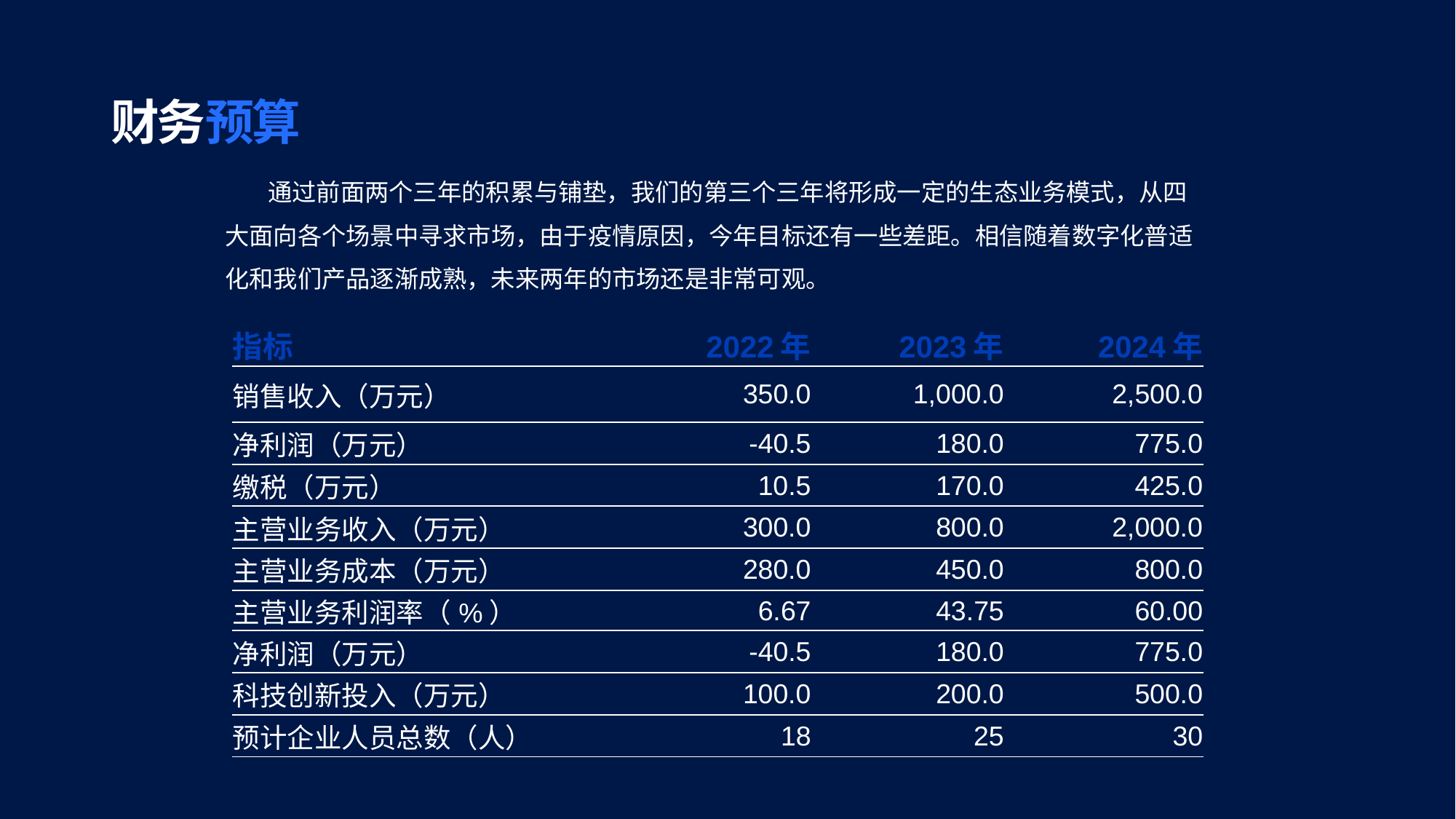

财务预算
通过前面两个三年的积累与铺垫，我们的第三个三年将形成一定的生态业务模式，从四大面向各个场景中寻求市场，由于疫情原因，今年目标还有一些差距。相信随着数字化普适化和我们产品逐渐成熟，未来两年的市场还是非常可观。
| 指标 | 2022年 | 2023年 | 2024年 |
| --- | --- | --- | --- |
| 销售收入（万元） | 350.0 | 1,000.0 | 2,500.0 |
| 净利润（万元） | -40.5 | 180.0 | 775.0 |
| 缴税（万元） | 10.5 | 170.0 | 425.0 |
| 主营业务收入（万元） | 300.0 | 800.0 | 2,000.0 |
| 主营业务成本（万元） | 280.0 | 450.0 | 800.0 |
| 主营业务利润率（%） | 6.67 | 43.75 | 60.00 |
| 净利润（万元） | -40.5 | 180.0 | 775.0 |
| 科技创新投入（万元） | 100.0 | 200.0 | 500.0 |
| 预计企业人员总数（人） | 18 | 25 | 30 |